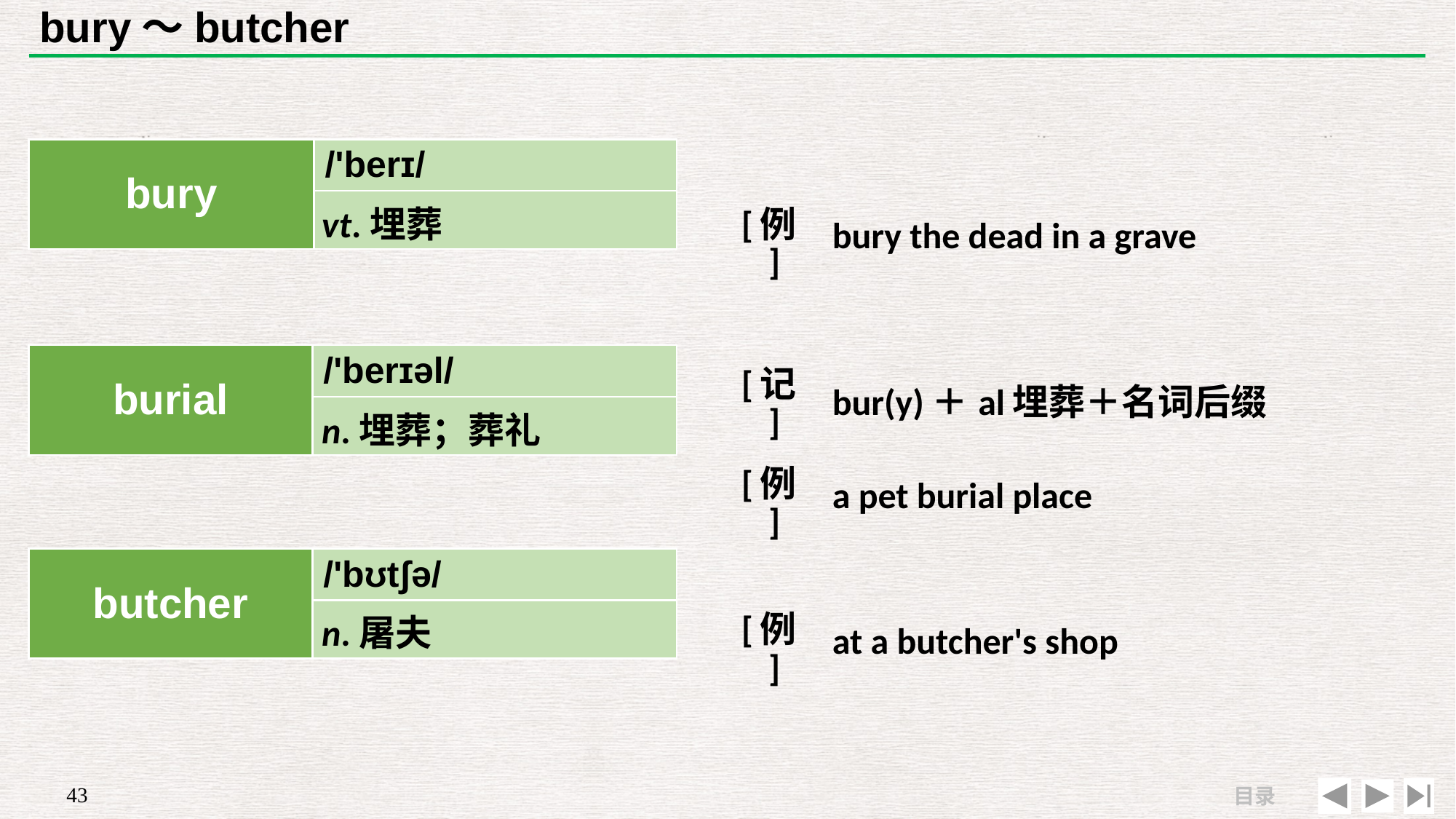

# bury～butcher

| bury | /'berɪ/ |
| --- | --- |
|  |  |
|  |  |
| --- | --- |
| [例] | bury the dead in a grave |
vt.埋葬
| burial | /'berɪəl/ |
| --- | --- |
|  |  |
| [记] | bur(y)＋al埋葬＋名词后缀 |
| --- | --- |
| [例] | a pet burial place |
n.埋葬；葬礼
|  |  |
| --- | --- |
| [例] | at a butcher's shop |
| butcher | /'bʊtʃə/ |
| --- | --- |
|  |  |
n.屠夫